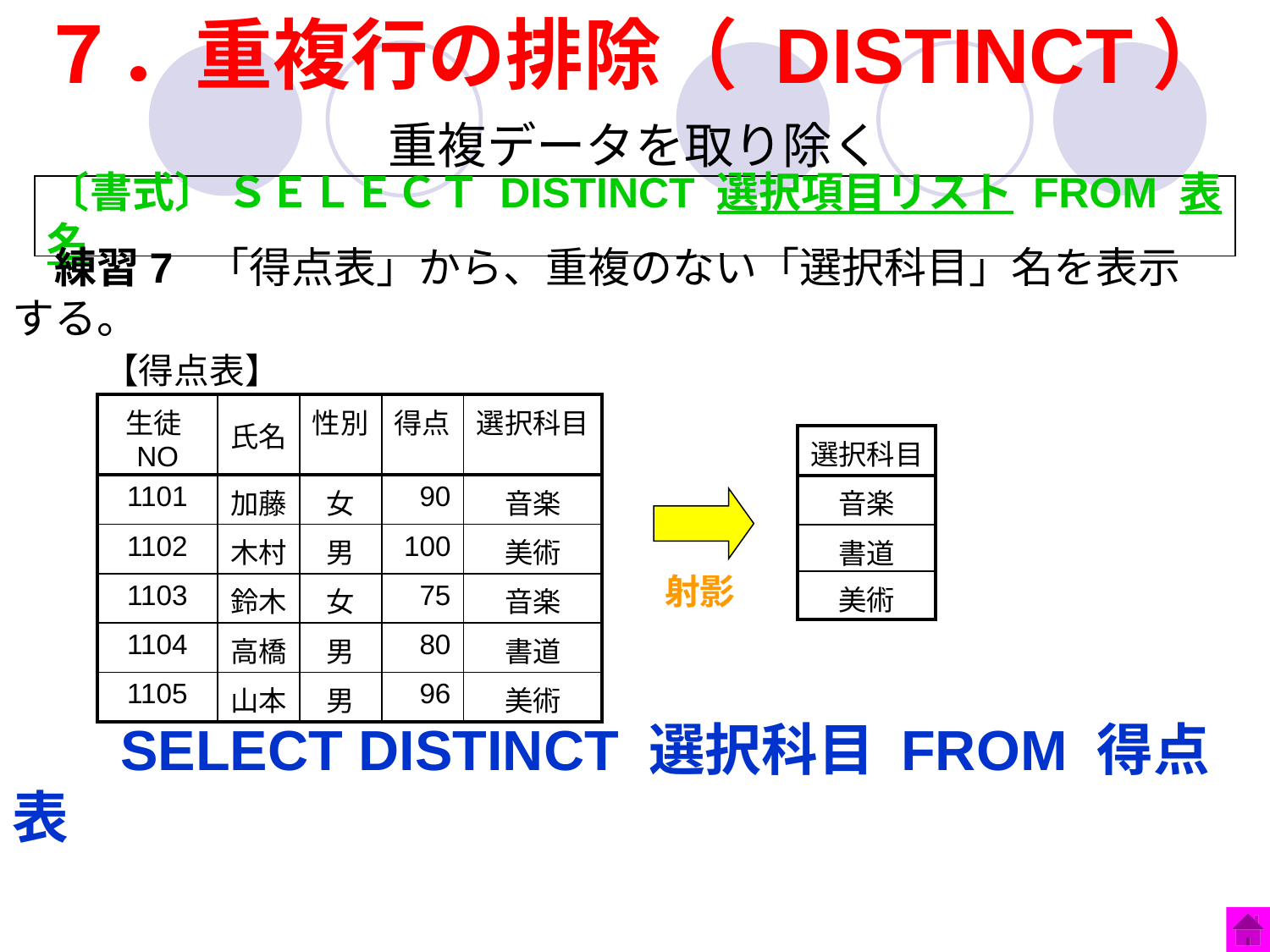

７．重複行の排除（ DISTINCT）
重複データを取り除く
〔書式〕 ＳＥＬＥＣＴ DISTINCT 選択項目リスト FROM 表名
　練習7  「得点表」から、重複のない「選択科目」名を表示する。
【得点表】
| 生徒NO | 氏名 | 性別 | 得点 | 選択科目 |
| --- | --- | --- | --- | --- |
| 1101 | 加藤 | 女 | 90 | 音楽 |
| 1102 | 木村 | 男 | 100 | 美術 |
| 1103 | 鈴木 | 女 | 75 | 音楽 |
| 1104 | 高橋 | 男 | 80 | 書道 |
| 1105 | 山本 | 男 | 96 | 美術 |
| 選択科目 |
| --- |
| 音楽 |
| 書道 |
| 美術 |

射影
　   SELECT DISTINCT 選択科目 FROM 得点表